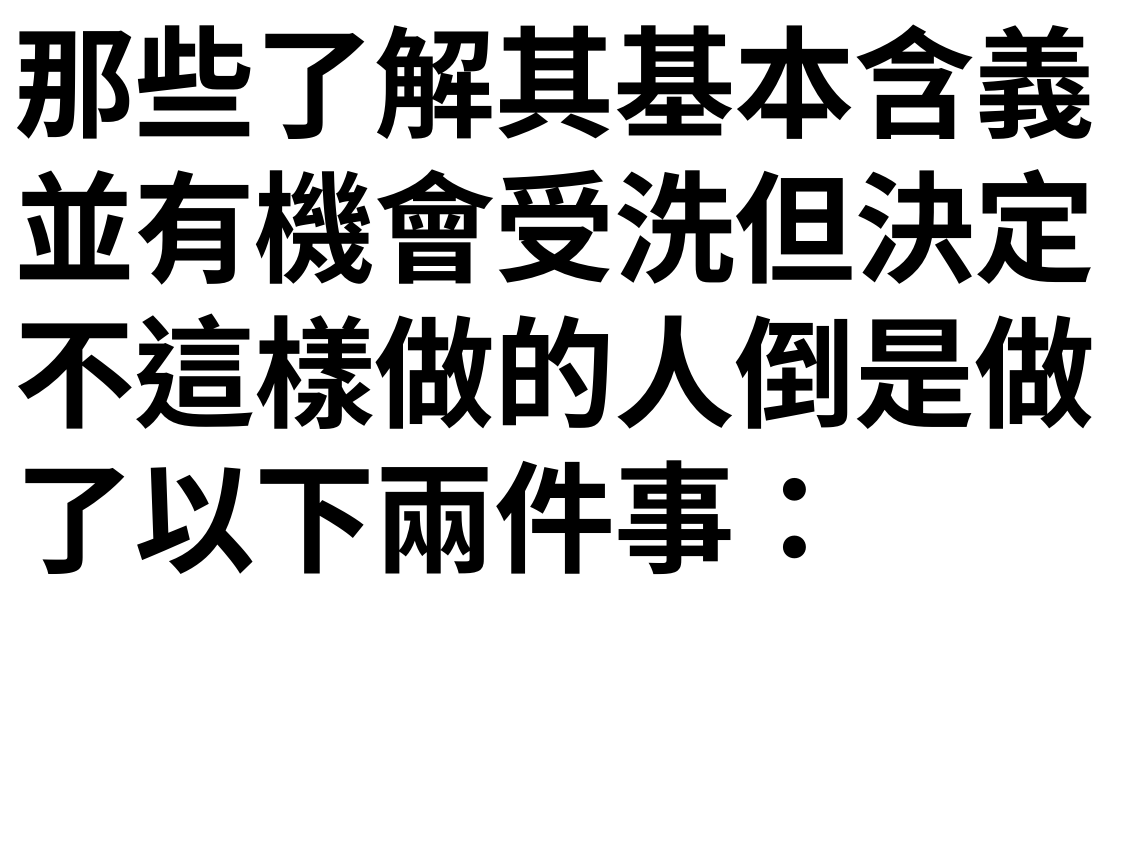

那些了解其基本含義並有機會受洗但決定不這樣做的人倒是做了以下兩件事：